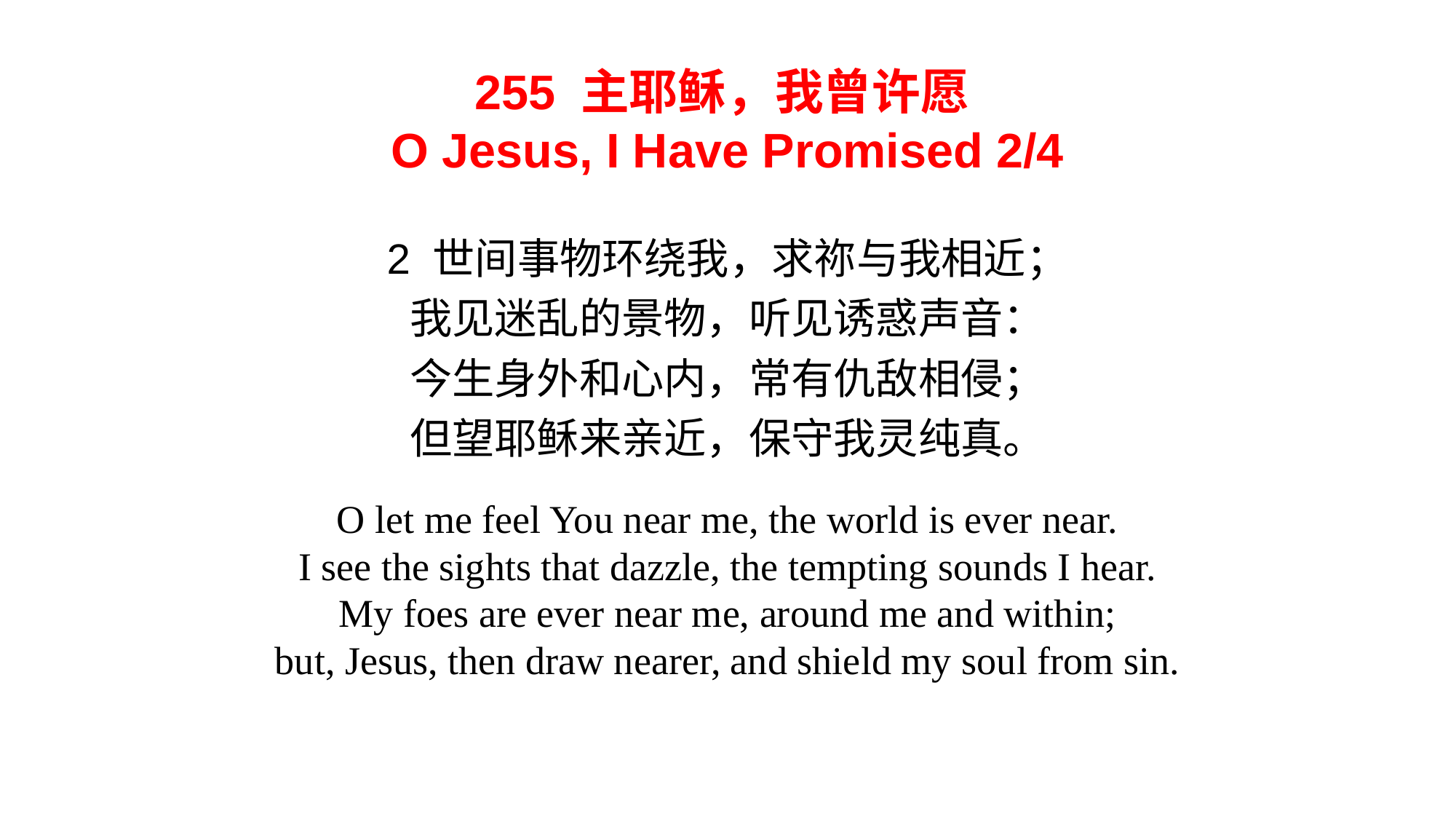

255 主耶稣，我曾许愿
O Jesus, I Have Promised 2/4
2 世间事物环绕我，求祢与我相近；
我见迷乱的景物，听见诱惑声音：
今生身外和心内，常有仇敌相侵；
但望耶稣来亲近，保守我灵纯真。

O let me feel You near me, the world is ever near.
I see the sights that dazzle, the tempting sounds I hear.
My foes are ever near me, around me and within;
but, Jesus, then draw nearer, and shield my soul from sin.